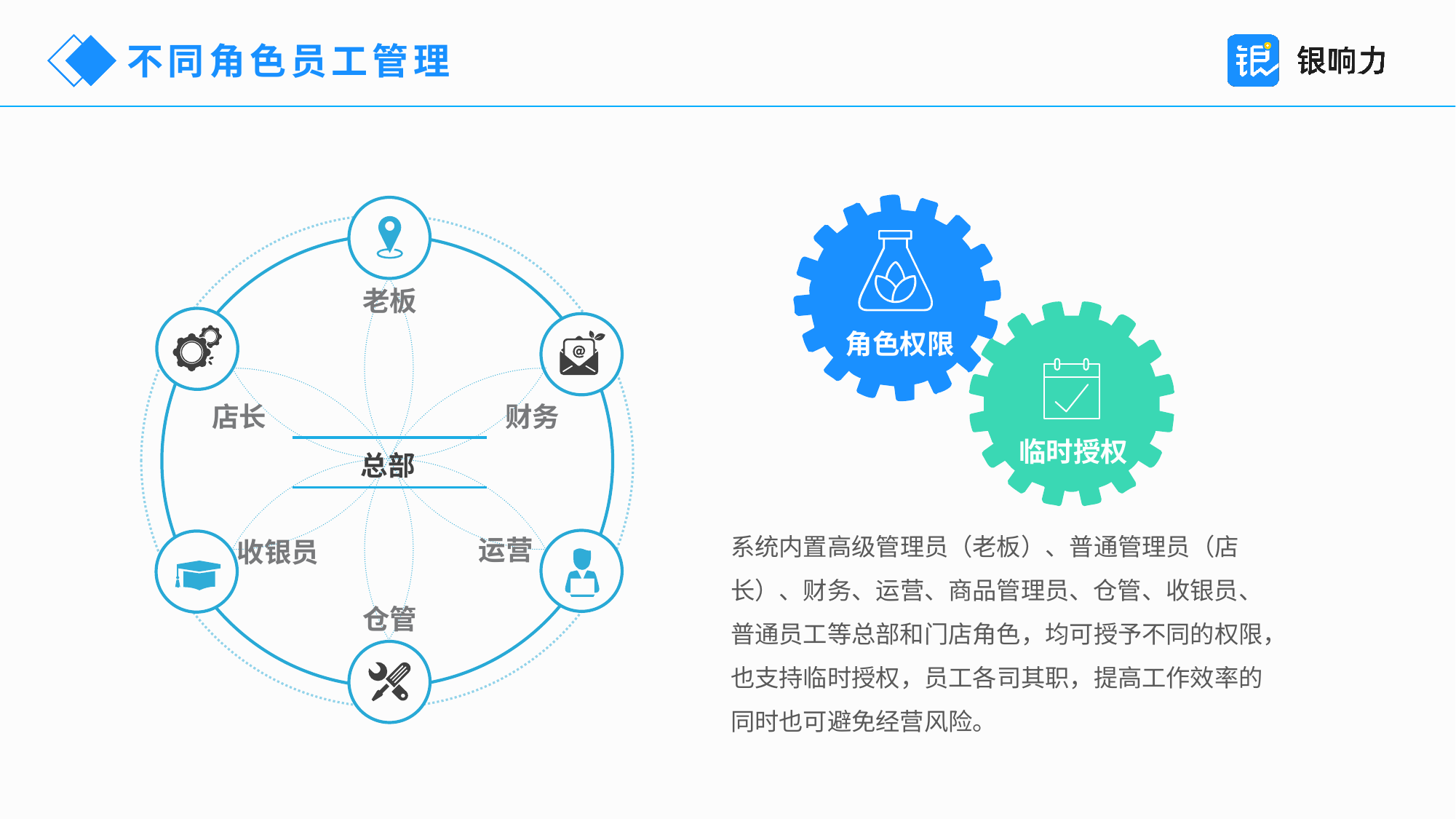

不同角色员工管理

老板

店长
财务

总部

运营
收银员

仓管

角色权限

临时授权
系统内置高级管理员（老板）、普通管理员（店长）、财务、运营、商品管理员、仓管、收银员、普通员工等总部和门店角色，均可授予不同的权限，也支持临时授权，员工各司其职，提高工作效率的同时也可避免经营风险。